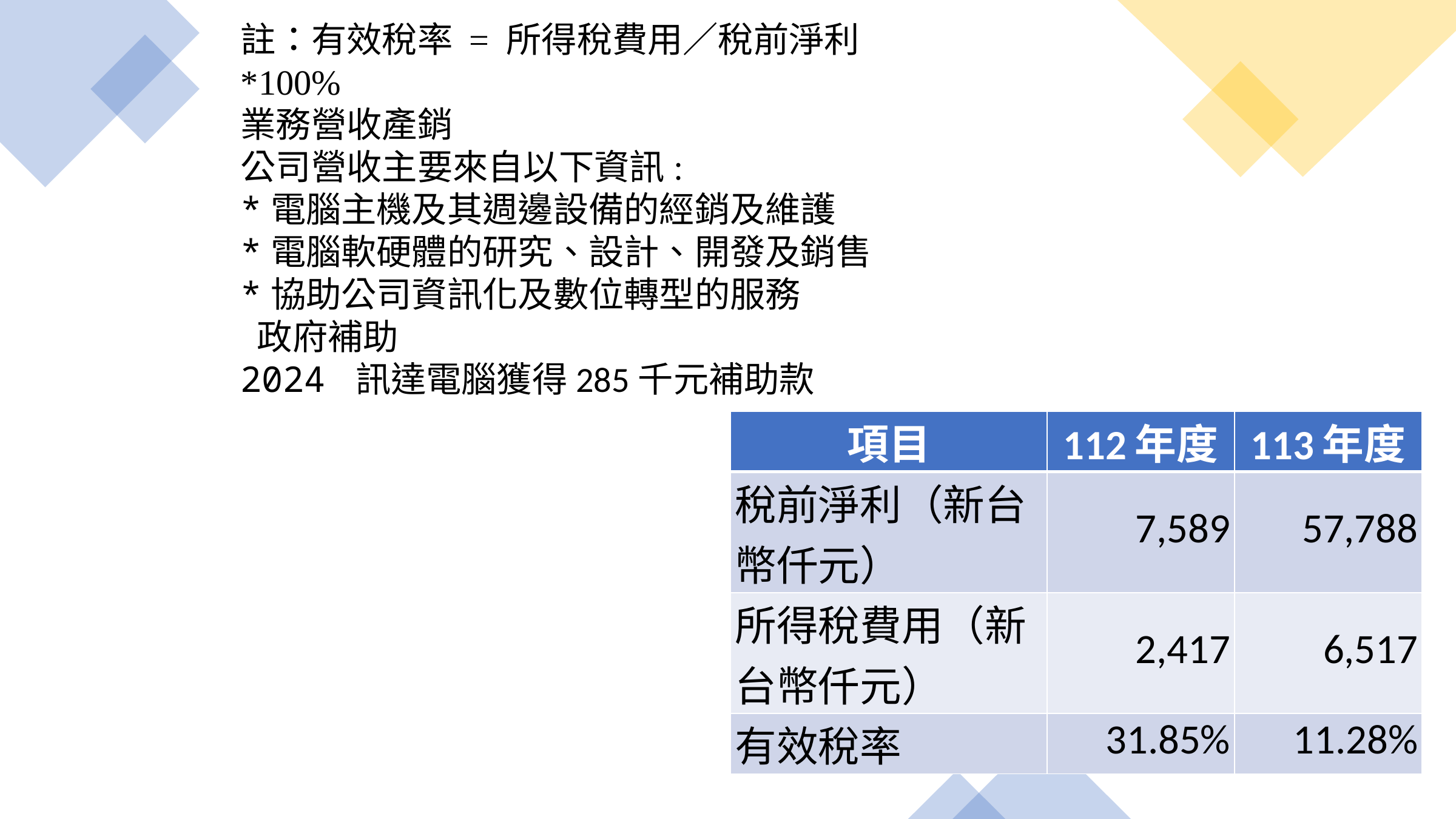

註：有效稅率 = 所得稅費用／稅前淨利 *100%
業務營收產銷
公司營收主要來自以下資訊:
*電腦主機及其週邊設備的經銷及維護
*電腦軟硬體的研究、設計、開發及銷售
*協助公司資訊化及數位轉型的服務
 政府補助
2024 訊達電腦獲得285千元補助款

| 項目 | 112年度 | 113年度 |
| --- | --- | --- |
| 稅前淨利（新台幣仟元） | 7,589 | 57,788 |
| 所得稅費用（新台幣仟元） | 2,417 | 6,517 |
| 有效稅率 | 31.85% | 11.28% |